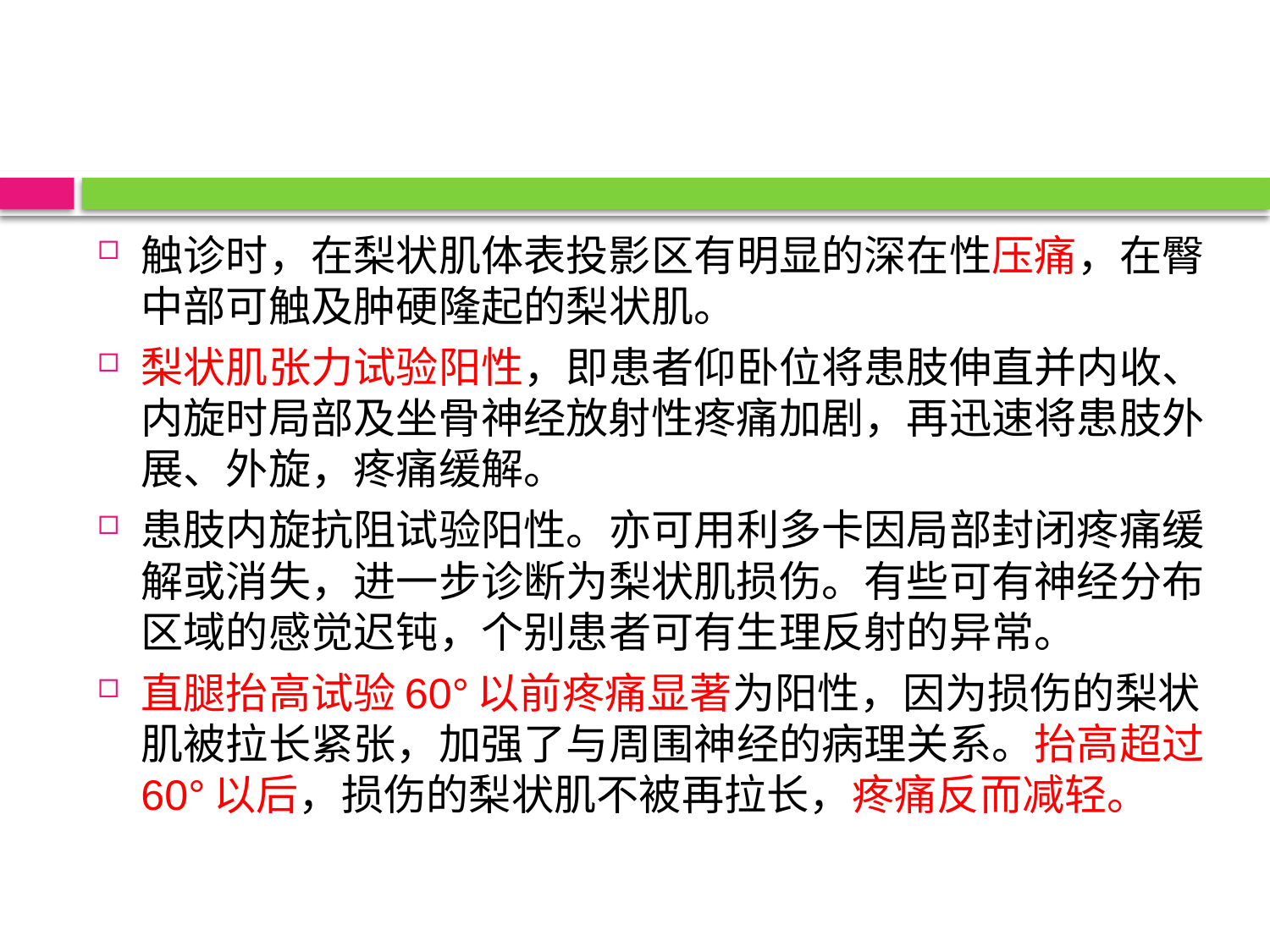

#
触诊时，在梨状肌体表投影区有明显的深在性压痛，在臀中部可触及肿硬隆起的梨状肌。
梨状肌张力试验阳性，即患者仰卧位将患肢伸直并内收、内旋时局部及坐骨神经放射性疼痛加剧，再迅速将患肢外展、外旋，疼痛缓解。
患肢内旋抗阻试验阳性。亦可用利多卡因局部封闭疼痛缓解或消失，进一步诊断为梨状肌损伤。有些可有神经分布区域的感觉迟钝，个别患者可有生理反射的异常。
直腿抬高试验60°以前疼痛显著为阳性，因为损伤的梨状肌被拉长紧张，加强了与周围神经的病理关系。抬高超过60°以后，损伤的梨状肌不被再拉长，疼痛反而减轻。